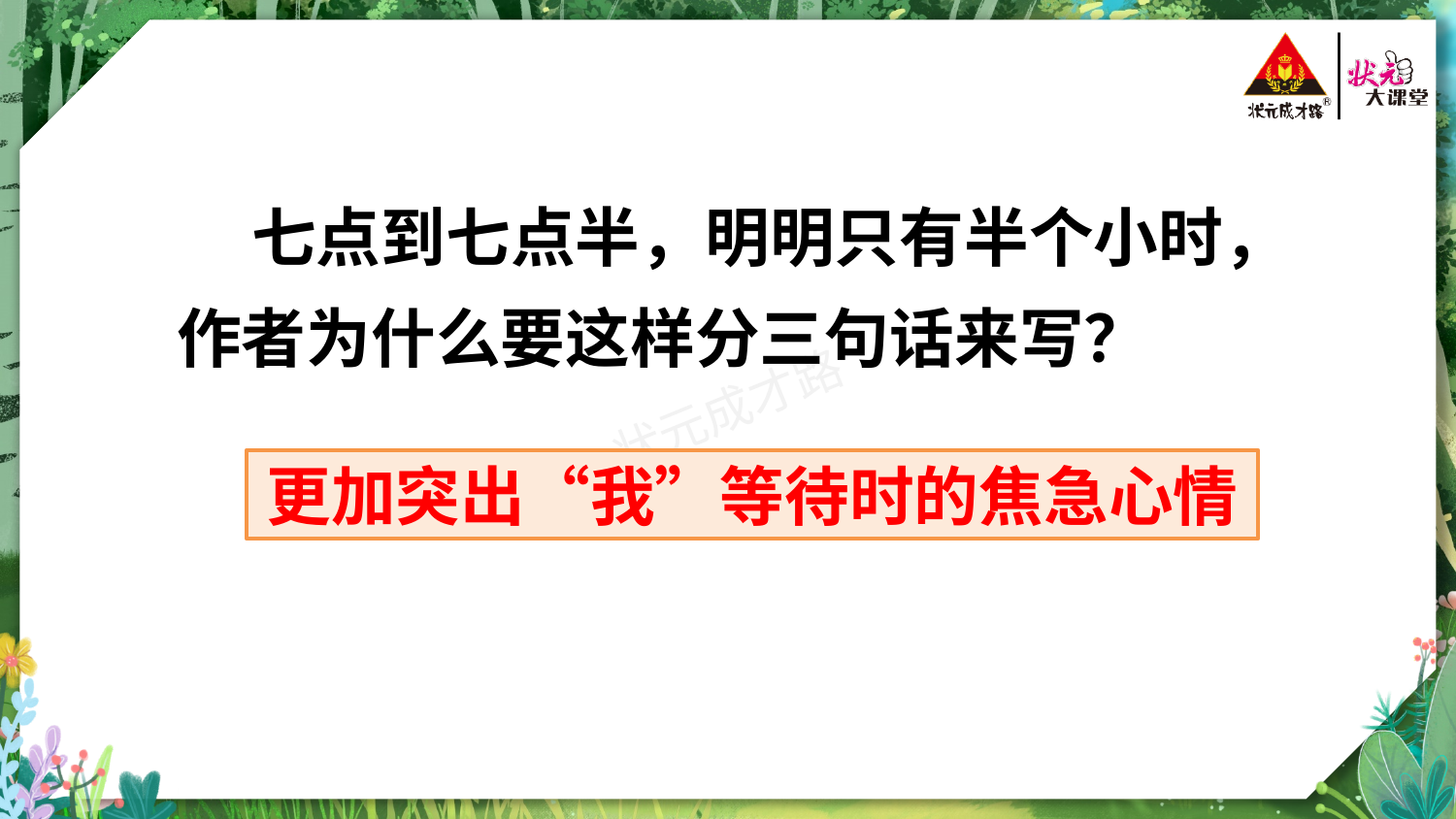

七点到七点半，明明只有半个小时，作者为什么要这样分三句话来写？
更加突出“我”等待时的焦急心情